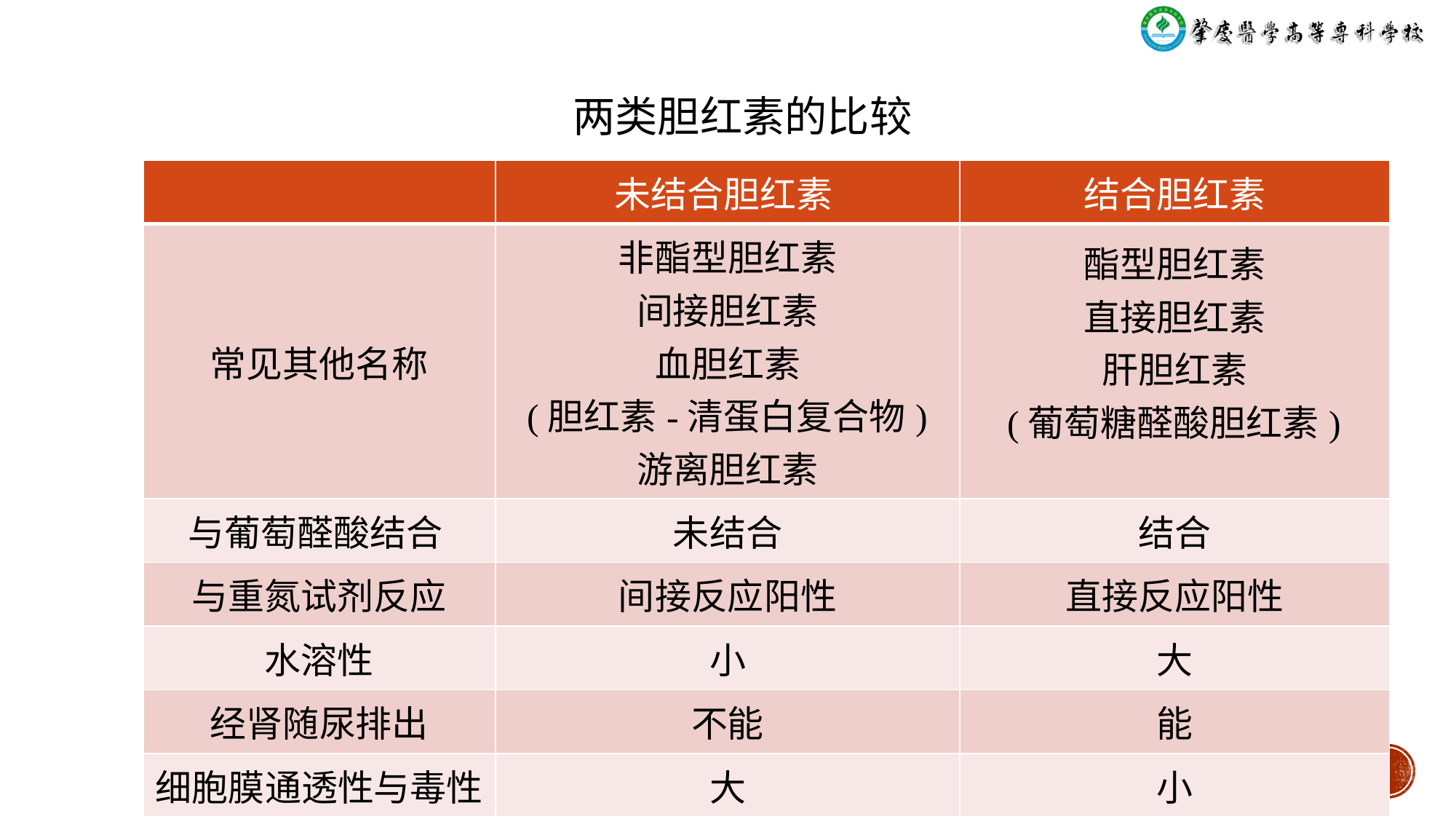

两类胆红素的比较
|  | 未结合胆红素 | 结合胆红素 |
| --- | --- | --- |
| 常见其他名称 | 非酯型胆红素 间接胆红素 血胆红素 (胆红素-清蛋白复合物) 游离胆红素 | 酯型胆红素 直接胆红素 肝胆红素 (葡萄糖醛酸胆红素) |
| 与葡萄醛酸结合 | 未结合 | 结合 |
| 与重氮试剂反应 | 间接反应阳性 | 直接反应阳性 |
| 水溶性 | 小 | 大 |
| 经肾随尿排出 | 不能 | 能 |
| 细胞膜通透性与毒性 | 大 | 小 |